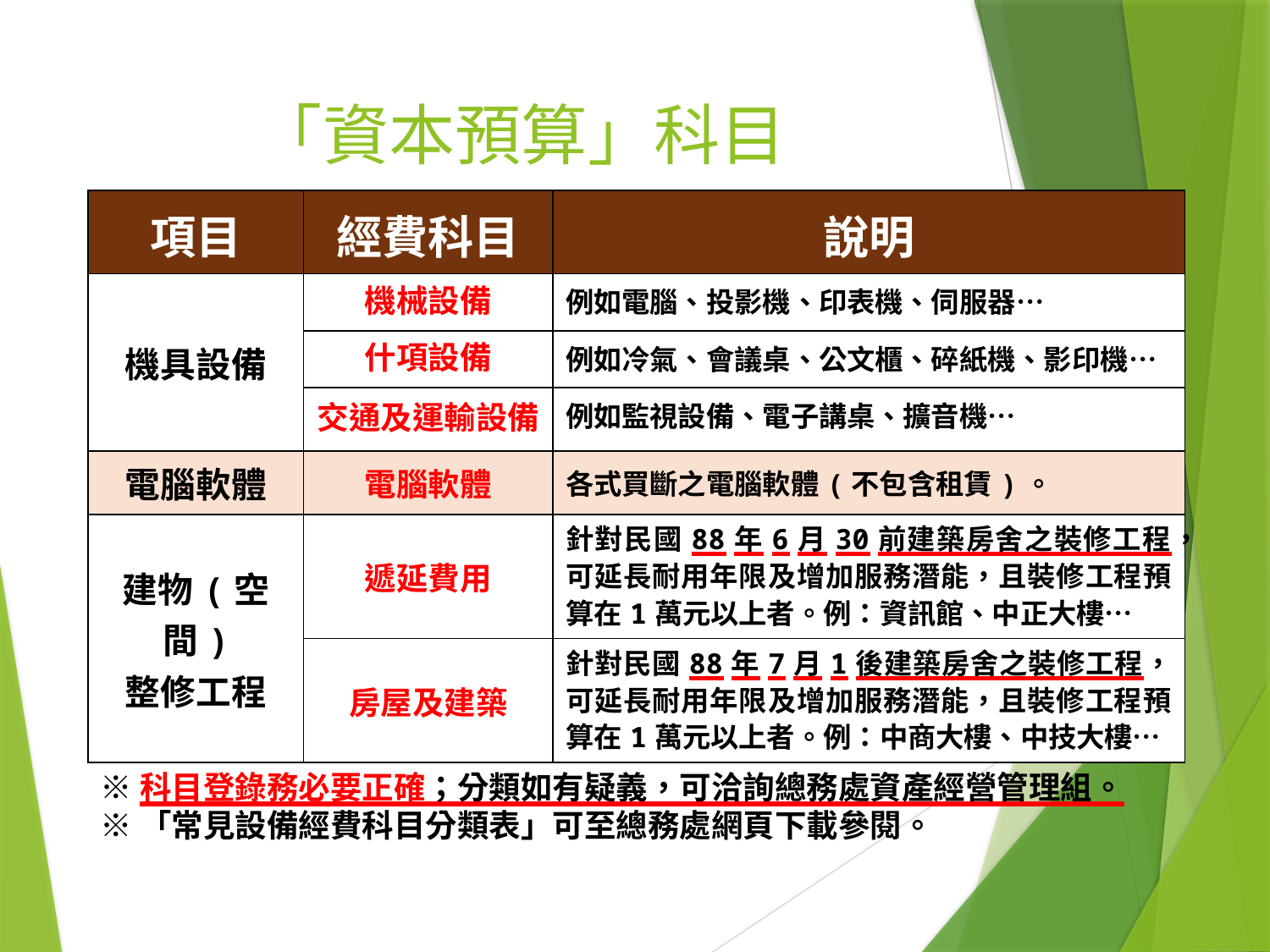

# 「資本預算」科目
| 項目 | 經費科目 | 說明 |
| --- | --- | --- |
| 機具設備 | 機械設備 | 例如電腦、投影機、印表機、伺服器… |
|  | 什項設備 | 例如冷氣、會議桌、公文櫃、碎紙機、影印機… |
|  | 交通及運輸設備 | 例如監視設備、電子講桌、擴音機… |
| 電腦軟體 | 電腦軟體 | 各式買斷之電腦軟體(不包含租賃)。 |
| 建物(空間) 整修工程 | 遞延費用 | 針對民國88年6月30前建築房舍之裝修工程，可延長耐用年限及增加服務潛能，且裝修工程預算在1萬元以上者。例：資訊館、中正大樓… |
|  | 房屋及建築 | 針對民國88年7月1後建築房舍之裝修工程，可延長耐用年限及增加服務潛能，且裝修工程預算在1萬元以上者。例：中商大樓、中技大樓… |
※科目登錄務必要正確；分類如有疑義，可洽詢總務處資產經營管理組。
※「常見設備經費科目分類表」可至總務處網頁下載參閱。